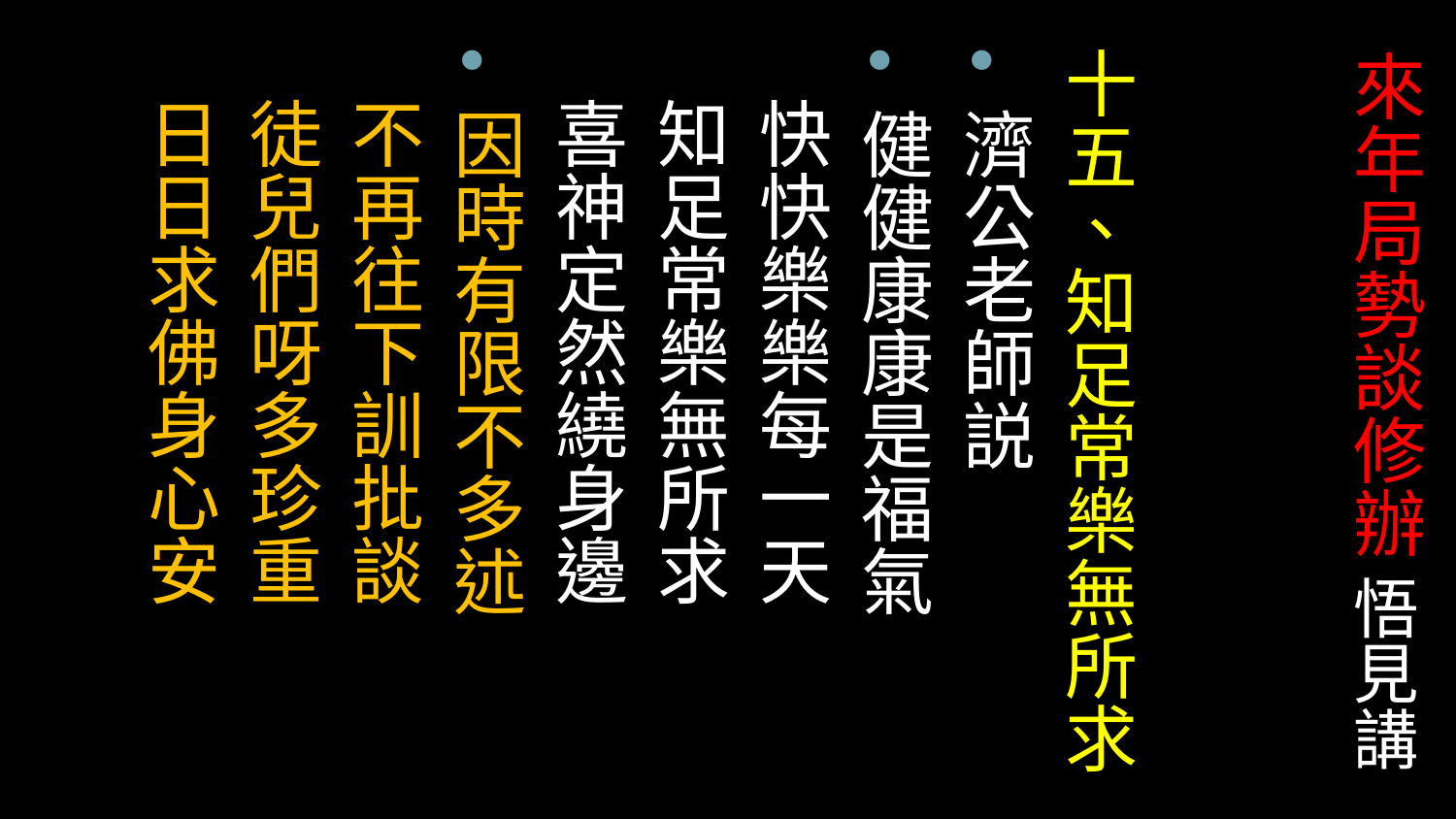

十五、知足常樂無所求
濟公老師説
健健康康是福氣
  快快樂樂每一天
  知足常樂無所求
  喜神定然繞身邊
因時有限不多述
  不再往下訓批談
  徒兒們呀多珍重
  日日求佛身心安

# 來年局勢談修辦 悟見講